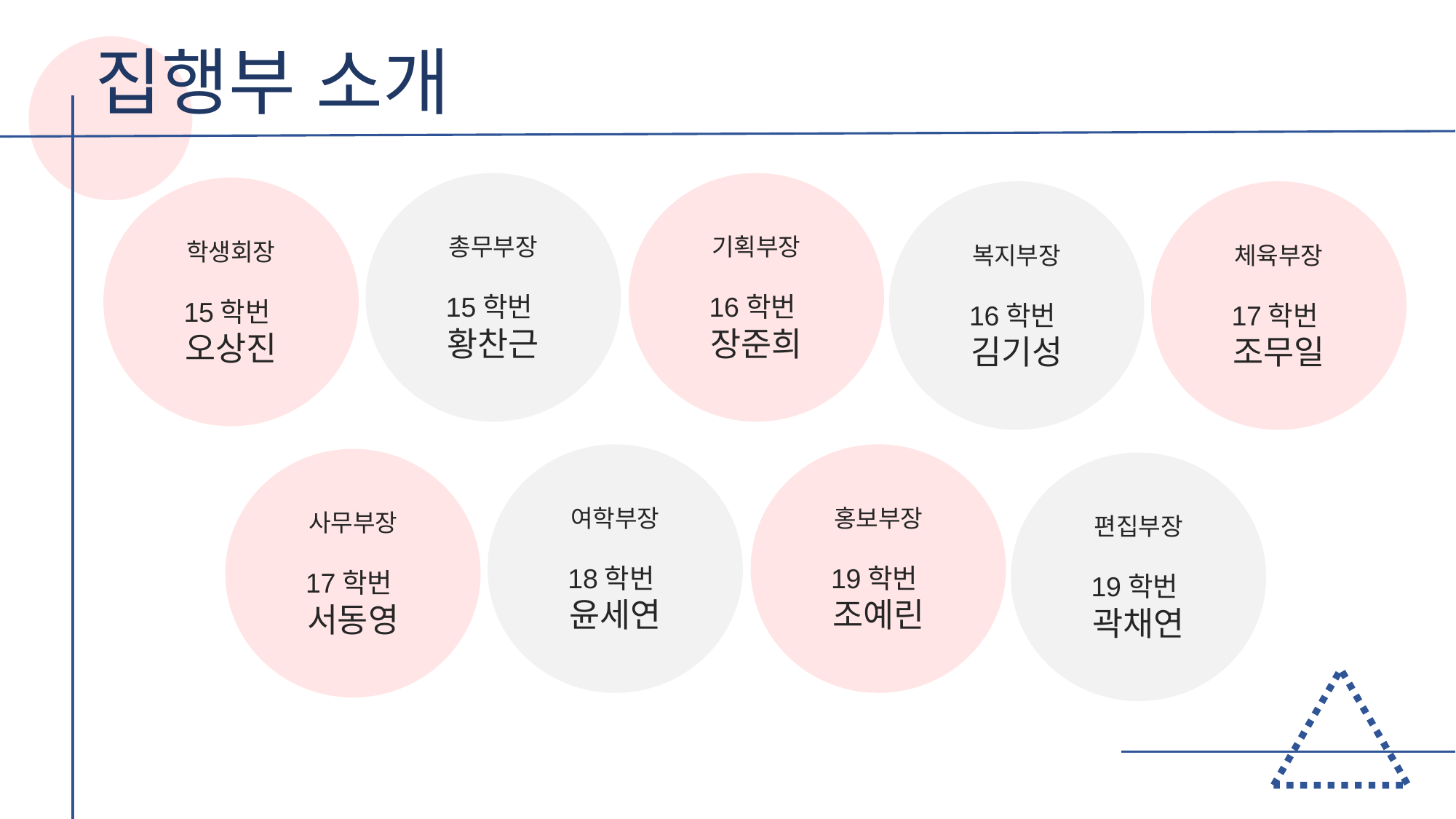

집행부 소개

총무부장

15학번
황찬근
기획부장

16학번
장준희
학생회장

15학번
오상진
복지부장

16학번
김기성
체육부장

17학번
조무일
여학부장

18학번
윤세연
홍보부장

19학번
조예린
사무부장

17학번
서동영
편집부장

19학번
곽채연